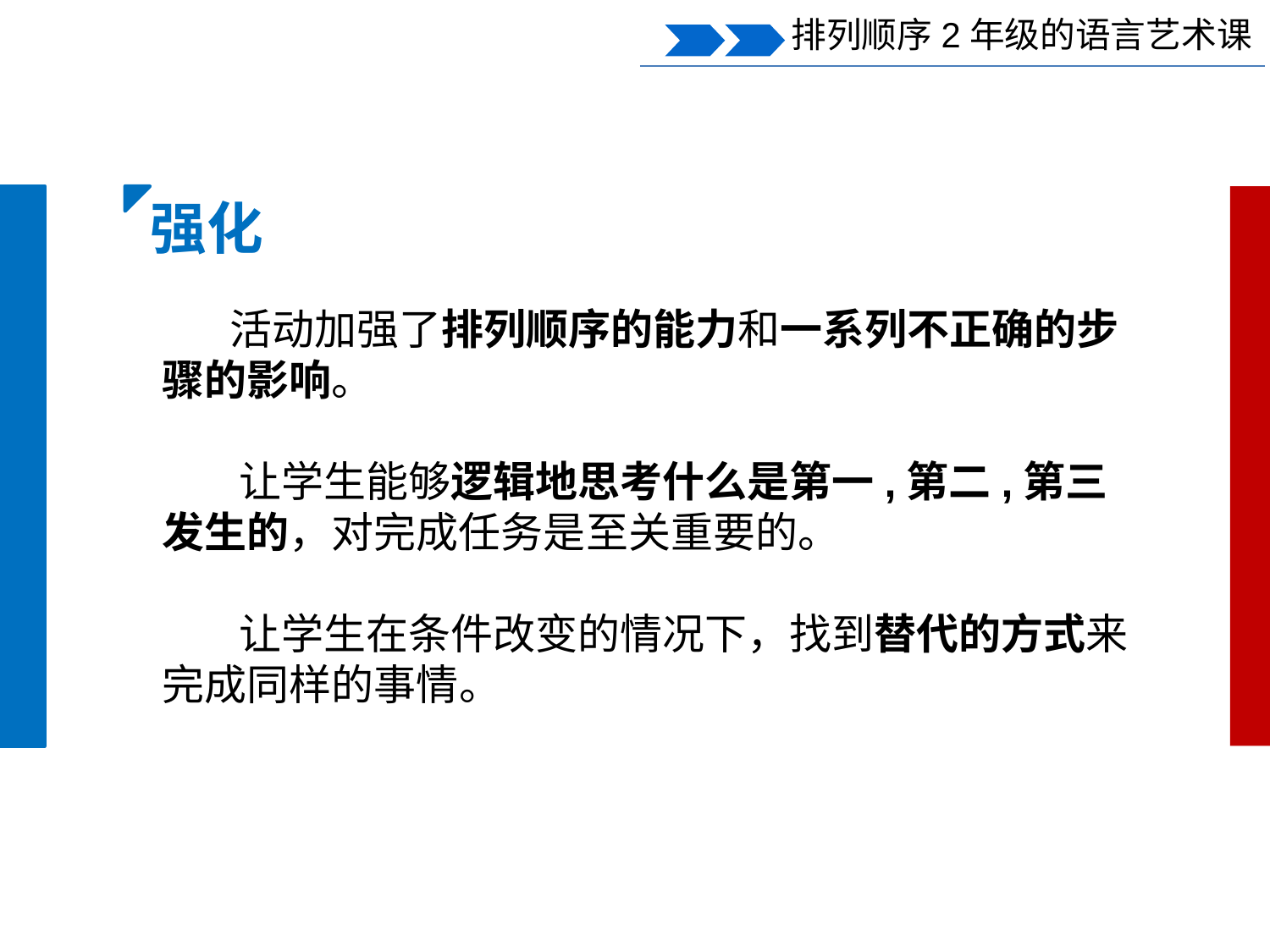

排列顺序2年级的语言艺术课

强化
      活动加强了排列顺序的能力和一系列不正确的步骤的影响。

       让学生能够逻辑地思考什么是第一,第二,第三发生的，对完成任务是至关重要的。

       让学生在条件改变的情况下，找到替代的方式来完成同样的事情。